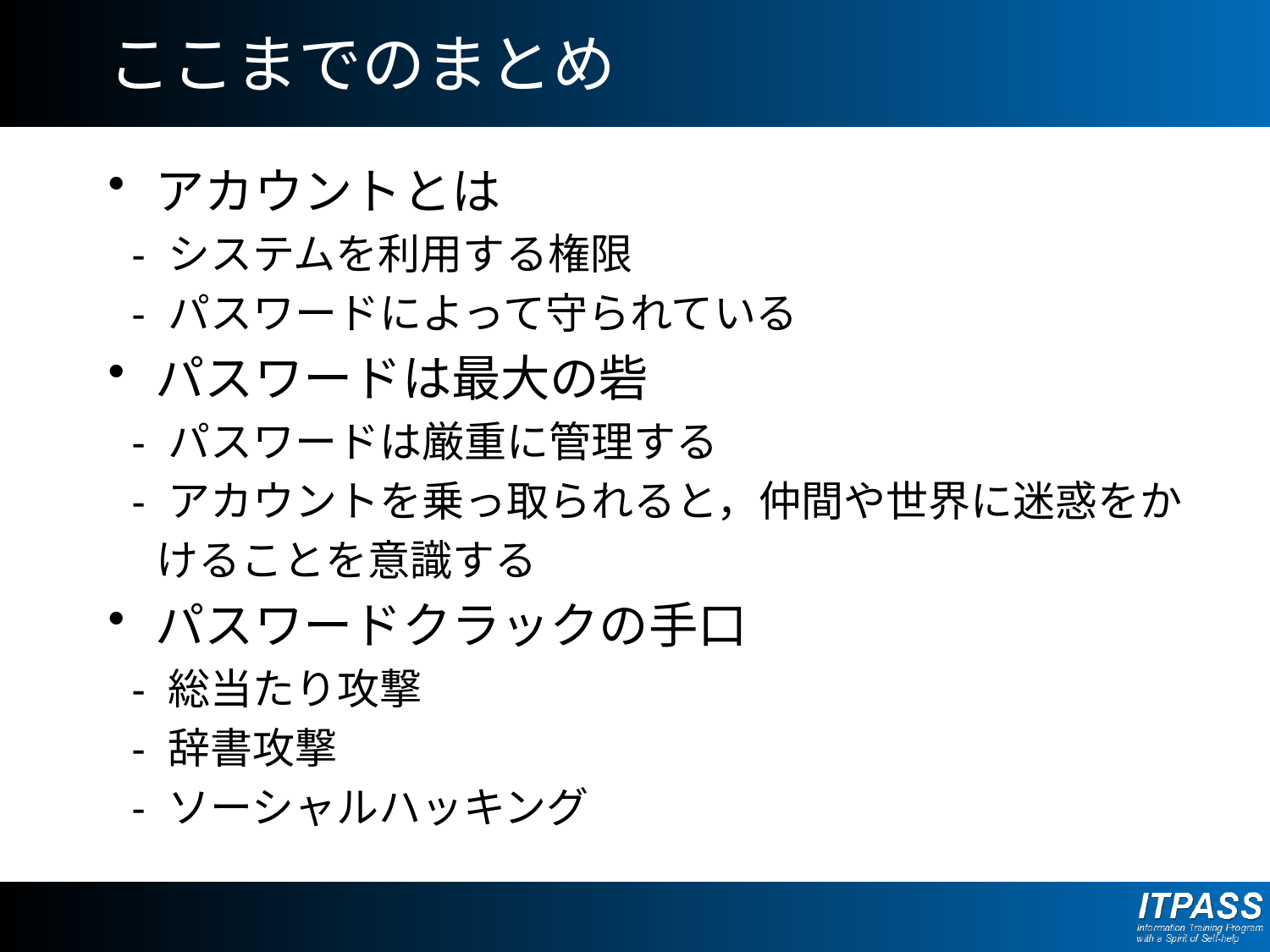

# ここまでのまとめ
アカウントとは
  - システムを利用する権限
  - パスワードによって守られている
パスワードは最大の砦
  - パスワードは厳重に管理する
  - アカウントを乗っ取られると，仲間や世界に迷惑をか
    けることを意識する
パスワードクラックの手口
  - 総当たり攻撃
  - 辞書攻撃
  - ソーシャルハッキング